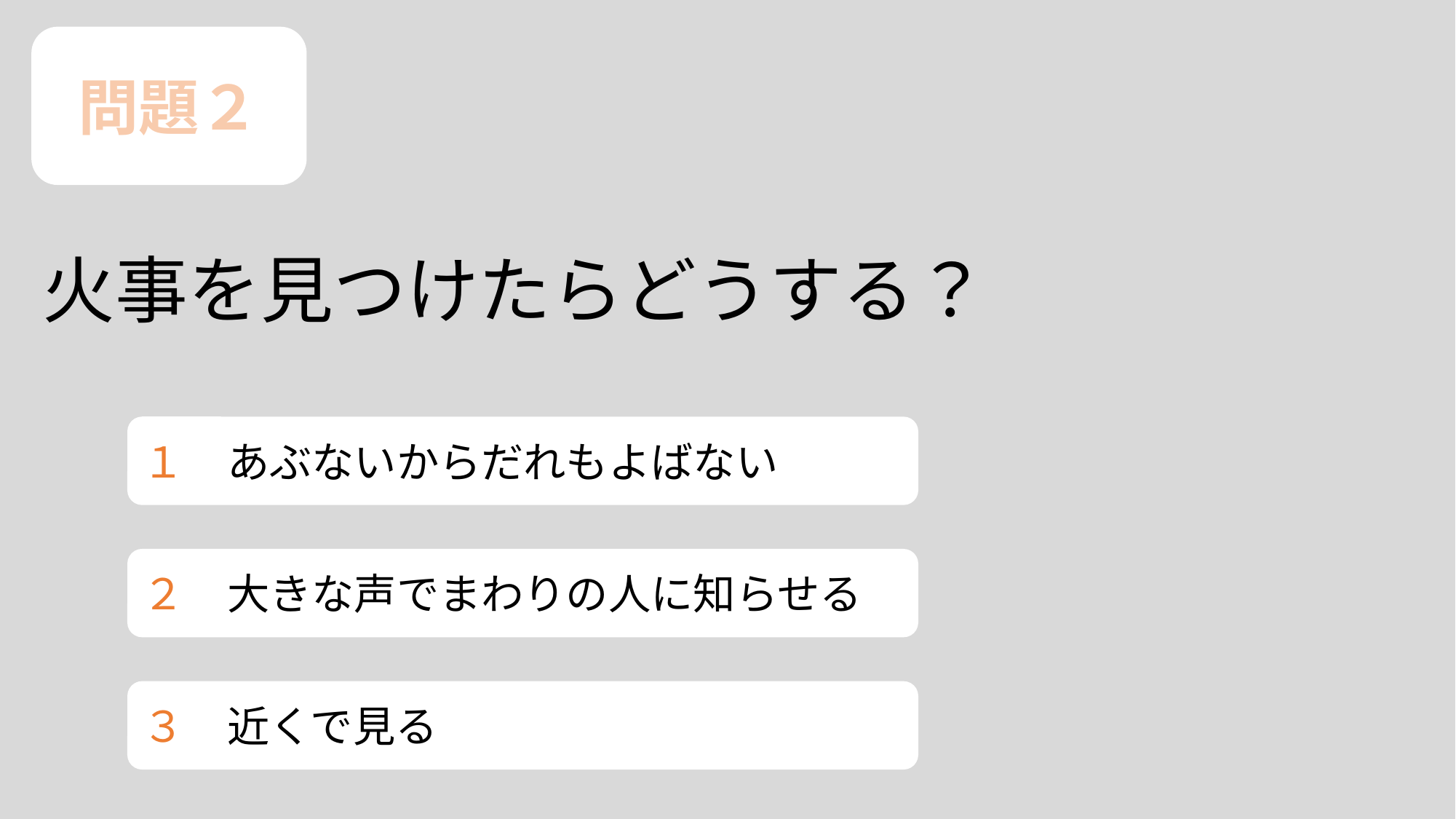

問題２
# 火事を見つけたらどうする？
１　あぶないからだれもよばない
２　大きな声でまわりの人に知らせる
３　近くで見る